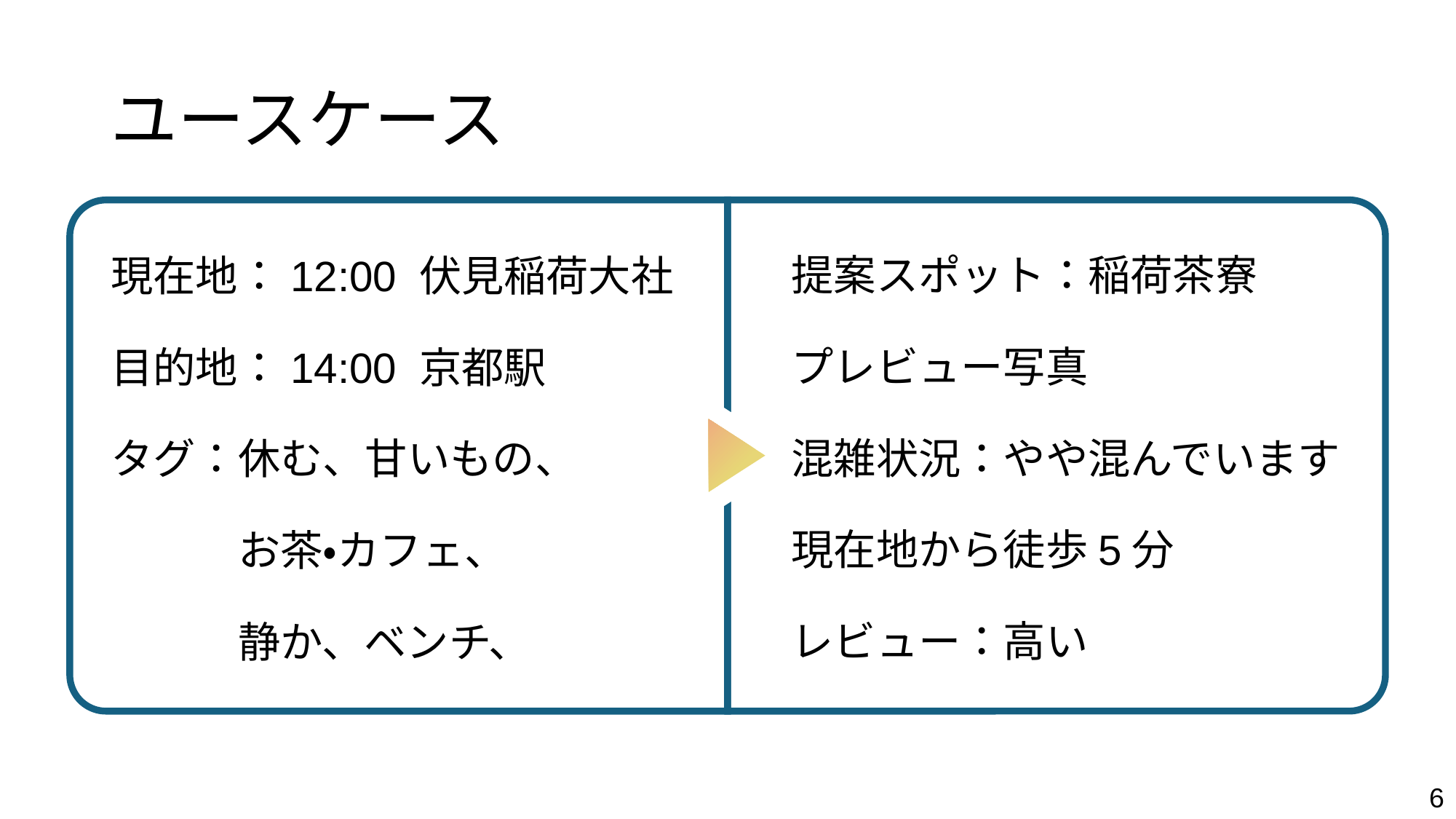

ユースケース

現在地：12:00 伏見稲荷大社
目的地：14:00 京都駅
タグ：休む、甘いもの、
　　　お茶・カフェ、
　　　静か、ベンチ、
提案スポット：稲荷茶寮
プレビュー写真
混雑状況：やや混んでいます
現在地から徒歩5分
レビュー：高い

6